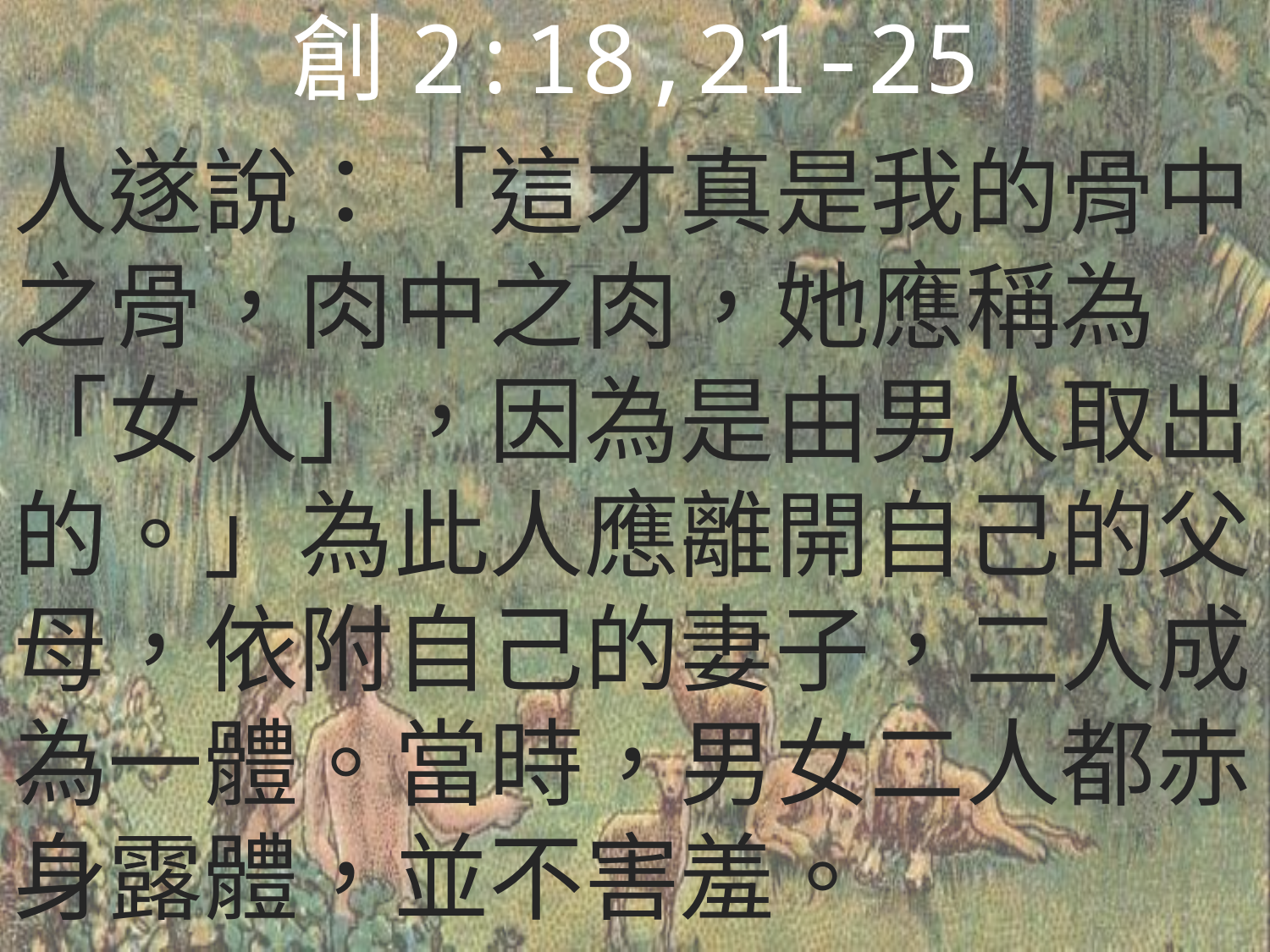

# 創2:18,21-25
人遂說：「這才真是我的骨中之骨，肉中之肉，她應稱為「女人」，因為是由男人取出的。」為此人應離開自己的父母，依附自己的妻子，二人成為一體。當時，男女二人都赤身露體，並不害羞。